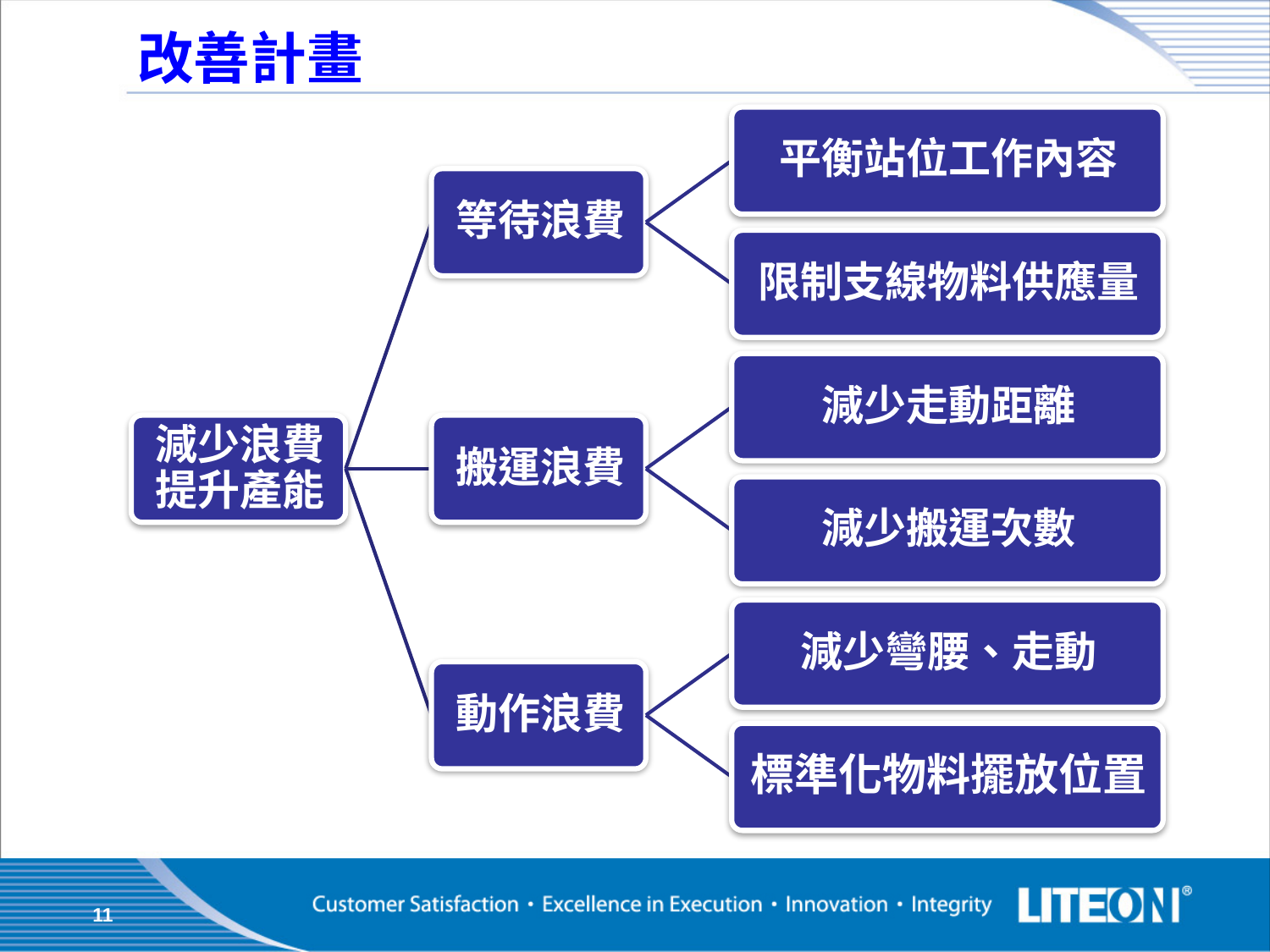

# 改善計畫
減少浪費提升產能

等待浪費

平衡站位工作內容

限制支線物料供應量

搬運浪費

減少走動距離

減少搬運次數

動作浪費

減少彎腰、走動

標準化物料擺放位置
11